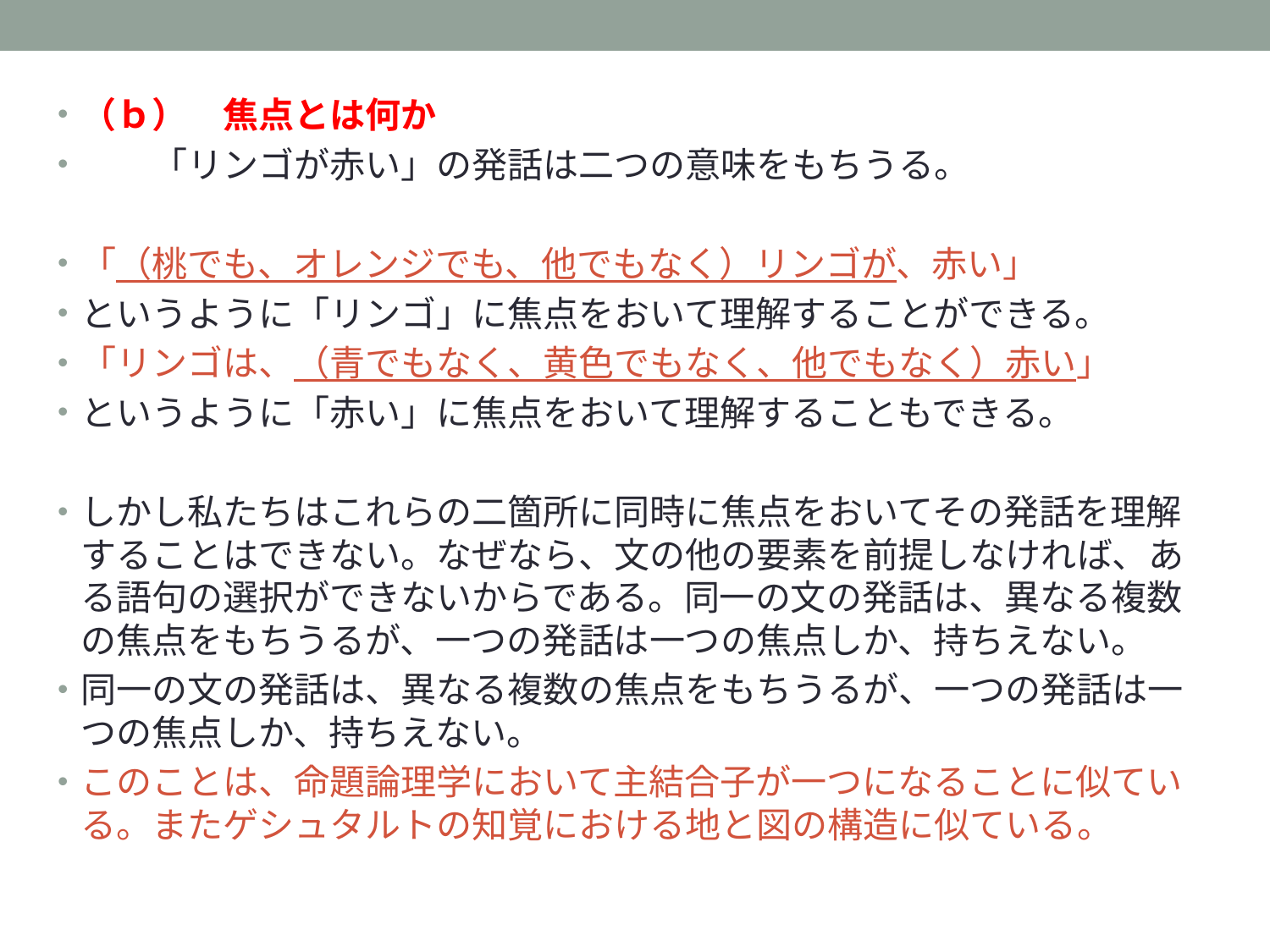

（ｂ）　焦点とは何か
　　「リンゴが赤い」の発話は二つの意味をもちうる。

「（桃でも、オレンジでも、他でもなく）リンゴが、赤い」
というように「リンゴ」に焦点をおいて理解することができる。
「リンゴは、（青でもなく、黄色でもなく、他でもなく）赤い」
というように「赤い」に焦点をおいて理解することもできる。

しかし私たちはこれらの二箇所に同時に焦点をおいてその発話を理解することはできない。なぜなら、文の他の要素を前提しなければ、ある語句の選択ができないからである。同一の文の発話は、異なる複数の焦点をもちうるが、一つの発話は一つの焦点しか、持ちえない。
同一の文の発話は、異なる複数の焦点をもちうるが、一つの発話は一つの焦点しか、持ちえない。
このことは、命題論理学において主結合子が一つになることに似ている。またゲシュタルトの知覚における地と図の構造に似ている。